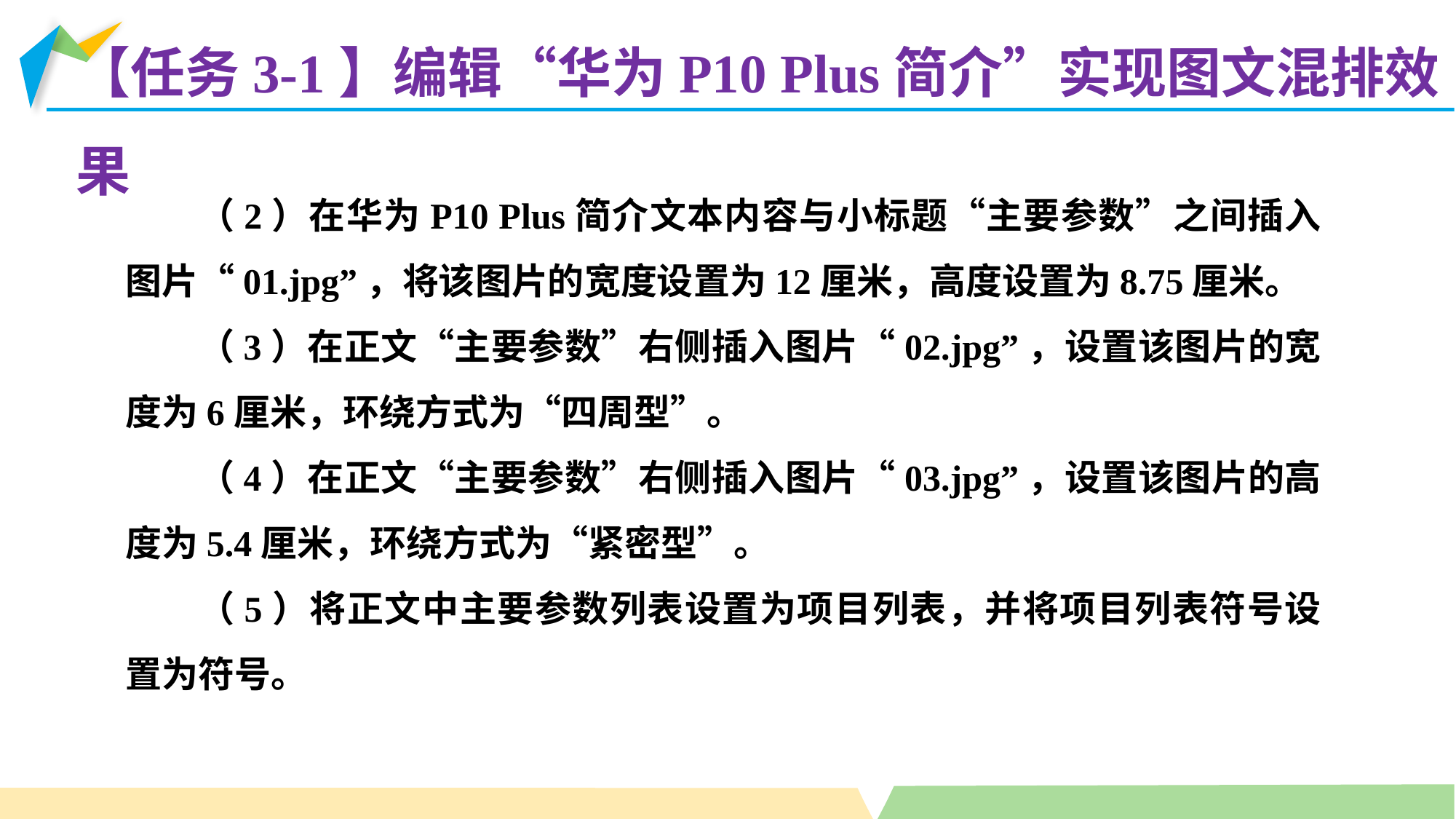

【任务3-1】编辑“华为P10 Plus简介”实现图文混排效果
（2）在华为P10 Plus简介文本内容与小标题“主要参数”之间插入图片“01.jpg”，将该图片的宽度设置为12厘米，高度设置为8.75厘米。
（3）在正文“主要参数”右侧插入图片“02.jpg”，设置该图片的宽度为6厘米，环绕方式为“四周型”。
（4）在正文“主要参数”右侧插入图片“03.jpg”，设置该图片的高度为5.4厘米，环绕方式为“紧密型”。
（5）将正文中主要参数列表设置为项目列表，并将项目列表符号设置为符号。